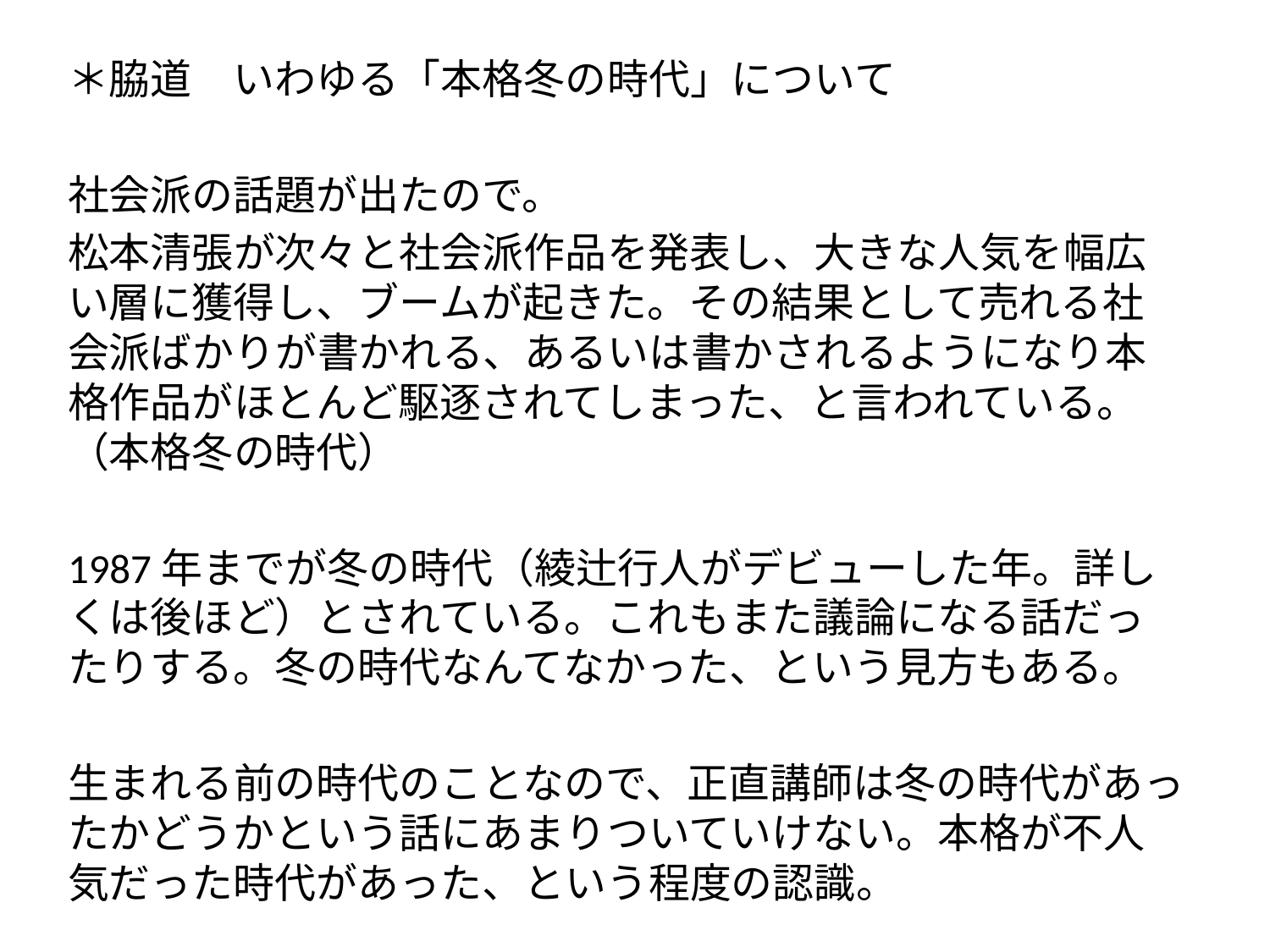

＊脇道　いわゆる「本格冬の時代」について

社会派の話題が出たので。
松本清張が次々と社会派作品を発表し、大きな人気を幅広い層に獲得し、ブームが起きた。その結果として売れる社会派ばかりが書かれる、あるいは書かされるようになり本格作品がほとんど駆逐されてしまった、と言われている。（本格冬の時代）

1987年までが冬の時代（綾辻行人がデビューした年。詳しくは後ほど）とされている。これもまた議論になる話だったりする。冬の時代なんてなかった、という見方もある。

生まれる前の時代のことなので、正直講師は冬の時代があったかどうかという話にあまりついていけない。本格が不人気だった時代があった、という程度の認識。